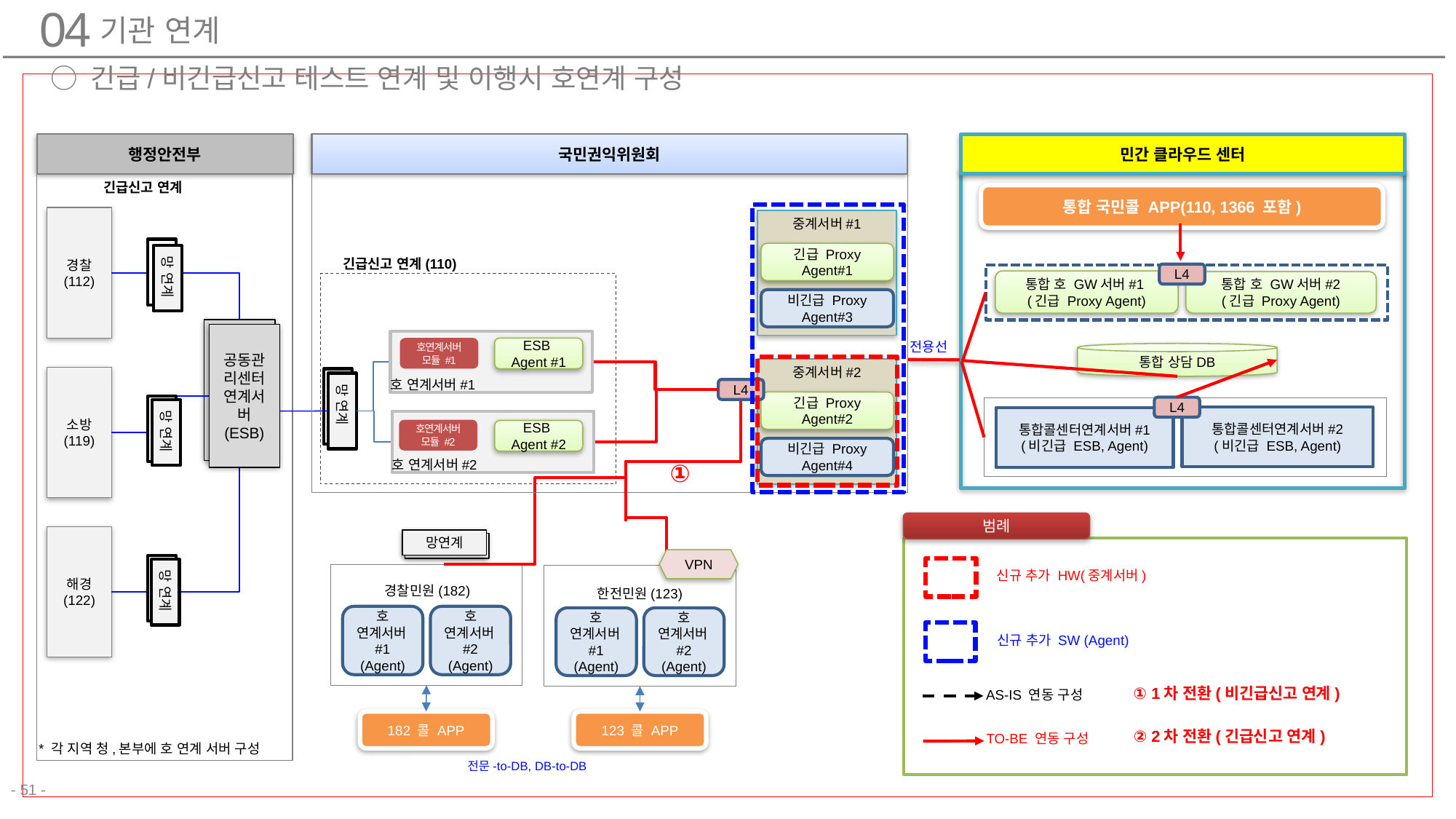

04
기관 연계
○ 긴급/비긴급신고 테스트 연계 및 이행시 호연계 구성
국민권익위원회
민간 클라우드 센터
행정안전부

긴급신고 연계

통합 국민콜 APP(110, 1366 포함)

경찰
(112)
중계서버#1

망연계
망 연계
긴급 Proxy Agent#1
긴급신고 연계(110)
L4

통합 호 GW서버#1
(긴급 Proxy Agent)
통합 호 GW서버#2
(긴급 Proxy Agent)

비긴급 Proxy Agent#3

공동관리센터
연계서버
(ESB)
호 연계서버#1
호연계서버
모듈 #1
ESB
Agent #1
호 연계서버#2
호연계서버
모듈 #2
ESB
Agent #2
전용선
통합 상담DB

중계서버#2

소방
(119)
망연계
망 연계
L4
긴급 Proxy Agent#2
망연계
망 연계
L4

②
통합콜센터연계서버#2
(비긴급 ESB, Agent)
통합콜센터연계서버#1
(비긴급 ESB, Agent)
비긴급 Proxy Agent#4
①
범례
해경
(122)
망연계
망연계

VPN
망연계
망 연계

신규 추가 HW(중계서버)

경찰민원(182)
호 연계서버#1
(Agent)
호 연계서버#2
(Agent)

한전민원(123)
호 연계서버#1
(Agent)
호 연계서버#2
(Agent)

신규 추가 SW (Agent)
① 1차 전환(비긴급신고 연계)
AS-IS 연동 구성
182 콜 APP
123 콜 APP
② 2차 전환(긴급신고 연계)
TO-BE 연동 구성
* 각 지역 청,본부에 호 연계 서버 구성
전문-to-DB, DB-to-DB
- 51 -